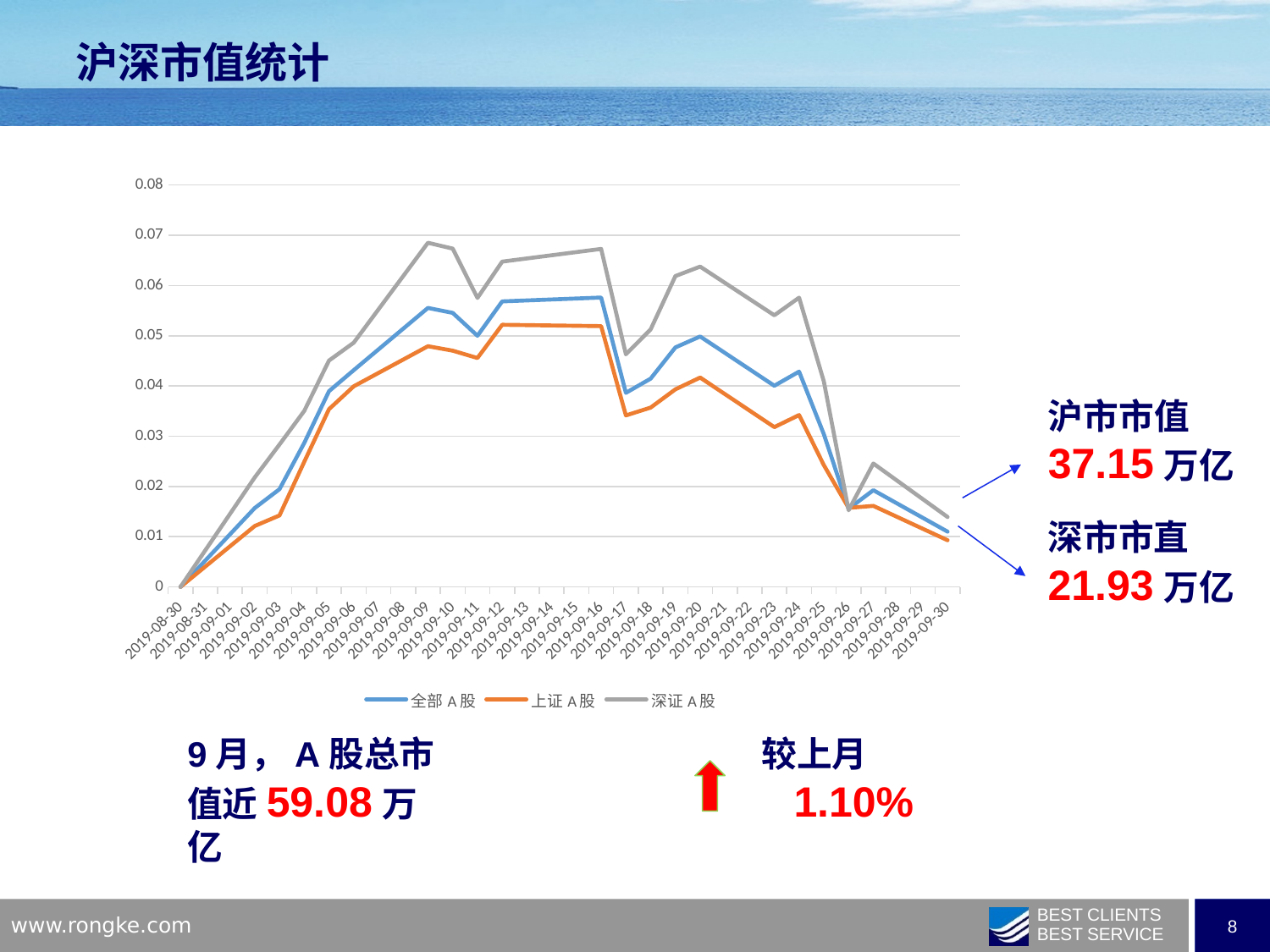

沪深市值统计

### Chart

| Category | 全部A股 | 上证A股 | 深证A股 |
|---|---|---|---|
| 43707 | 0.0 | 0.0 | 0.0 |
| 43710 | 0.015693762738507866 | 0.01210799559749498 | 0.02179547548353833 |
| 43711 | 0.019447823954462873 | 0.01422073669713142 | 0.028342485454541544 |
| 43712 | 0.028651605543580594 | 0.02490140951130293 | 0.035033118348682724 |
| 43713 | 0.03896758028466718 | 0.03538244772810528 | 0.045068213190449846 |
| 43714 | 0.04315603539811508 | 0.039943819928973 | 0.04862209476478374 |
| 43717 | 0.055544000059917886 | 0.0479223933980264 | 0.06851329022226871 |
| 43718 | 0.05455068803621432 | 0.047030101792721046 | 0.06734807702646184 |
| 43719 | 0.049998690372397014 | 0.04557382884329275 | 0.05752824623181252 |
| 43720 | 0.05684289651593133 | 0.05218879657989772 | 0.06476253540477694 |
| 43724 | 0.057611525921299034 | 0.051922686460322165 | 0.06729192704005271 |
| 43725 | 0.03864174666197551 | 0.034137221489825675 | 0.0463068619838356 |
| 43726 | 0.04146669184076113 | 0.03570581614732582 | 0.05126967325555243 |
| 43727 | 0.047683338264757236 | 0.039335382182962064 | 0.06188861931510359 |
| 43728 | 0.04985888092050739 | 0.04168305619224699 | 0.06377125503285241 |
| 43731 | 0.04004933085904794 | 0.031807739613994856 | 0.05407361641959785 |
| 43732 | 0.04286842813865488 | 0.034218116188899916 | 0.057588212384692916 |
| 43733 | 0.03040049792512378 | 0.024229161238115804 | 0.040901939384124786 |
| 43734 | 0.01555044795541205 | 0.015727253281998754 | 0.015249587561463773 |
| 43735 | 0.019243318138155052 | 0.016118834170701035 | 0.024560089388518502 |
| 43738 | 0.010988616759022518 | 0.009275857792197861 | 0.013903129276437776 |
沪市市值
37.15万亿
深市市直
21.93万亿
9月，A股总市值近59.08万亿
 较上月
     1.10%